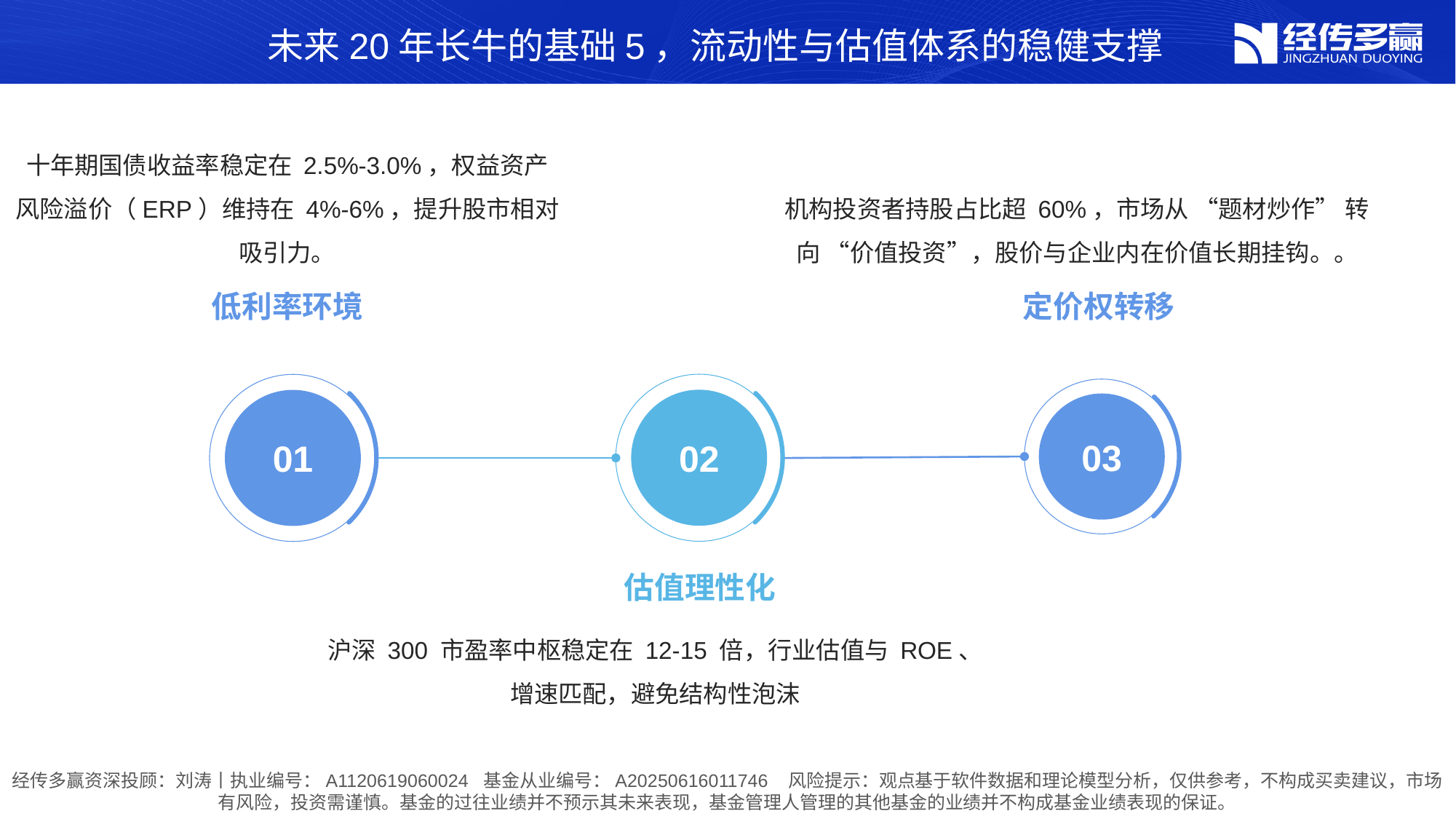

未来20年长牛的基础5，流动性与估值体系的稳健支撑
机构投资者持股占比超 60%，市场从 “题材炒作” 转向 “价值投资”，股价与企业内在价值长期挂钩。。
十年期国债收益率稳定在 2.5%-3.0%，权益资产风险溢价（ERP）维持在 4%-6%，提升股市相对吸引力。
低利率环境
定价权转移

02
01
03
估值理性化
沪深 300 市盈率中枢稳定在 12-15 倍，行业估值与 ROE、增速匹配，避免结构性泡沫